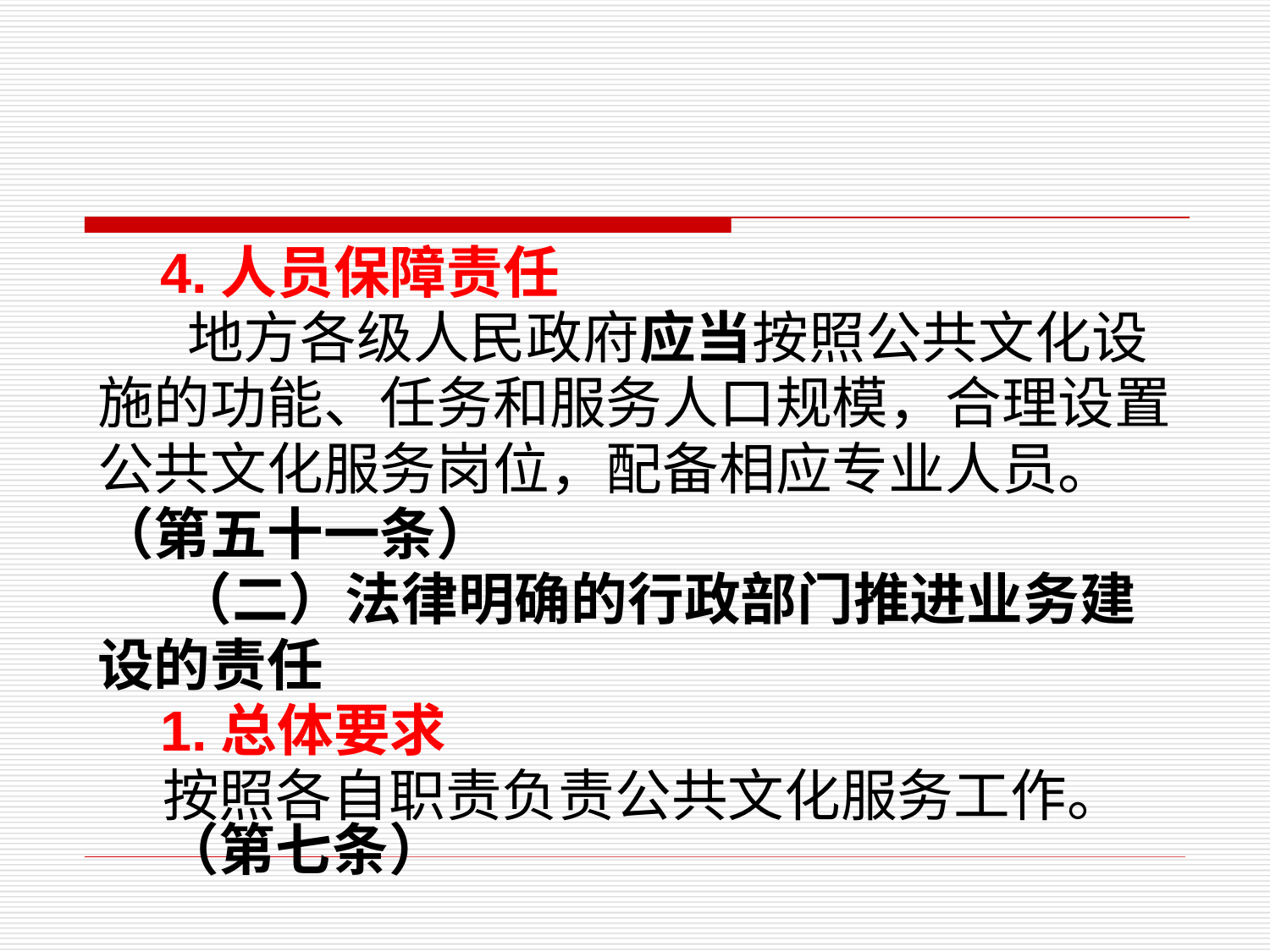

4.人员保障责任
      地方各级人民政府应当按照公共文化设
施的功能、任务和服务人口规模，合理设置
公共文化服务岗位，配备相应专业人员。
（第五十一条）
     （二）法律明确的行政部门推进业务建
设的责任
    1.总体要求
    按照各自职责负责公共文化服务工作。   （第七条）